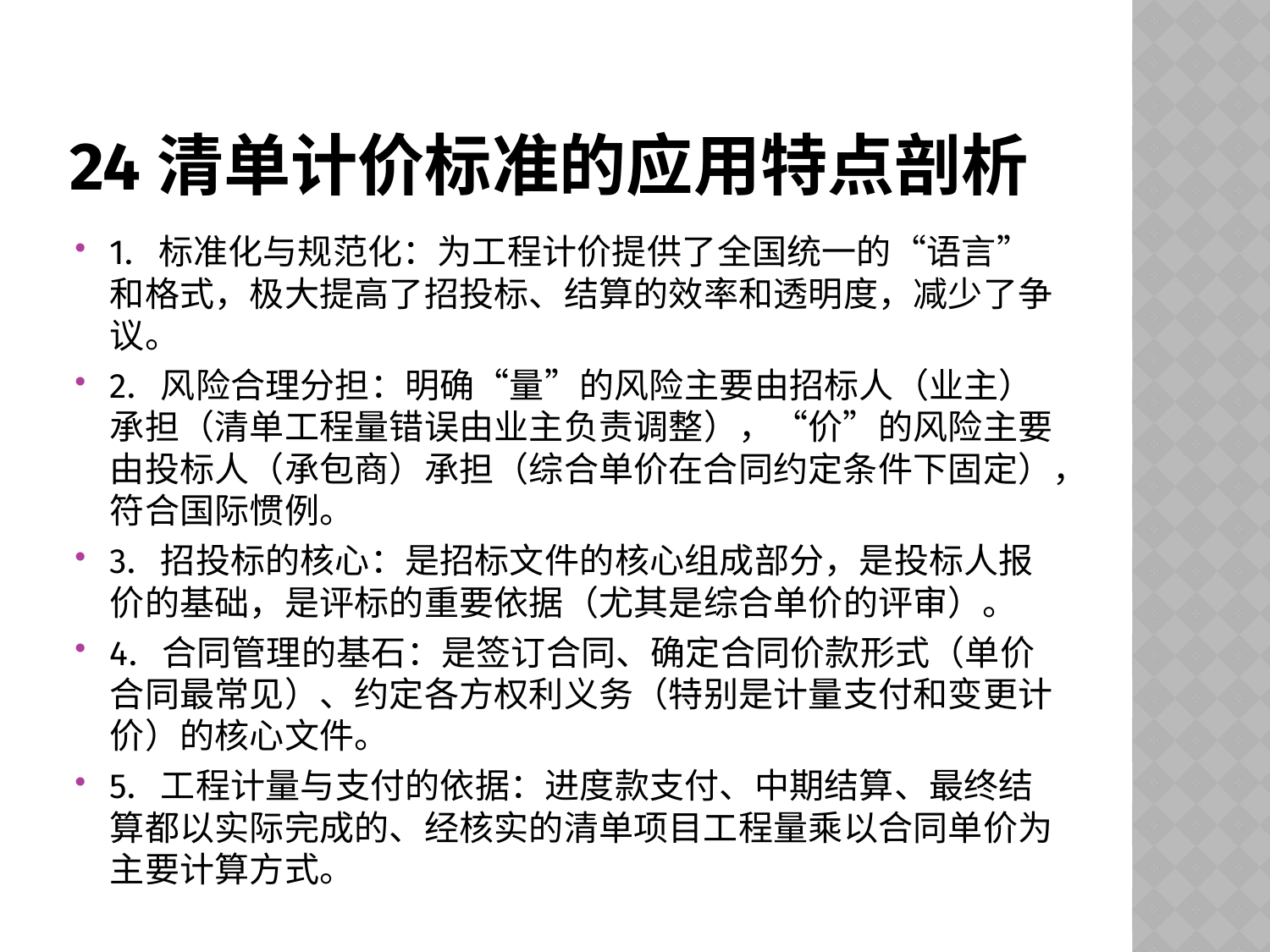

# 24清单计价标准的应用特点剖析
1.  标准化与规范化：为工程计价提供了全国统一的“语言”和格式，极大提高了招投标、结算的效率和透明度，减少了争议。
2.  风险合理分担：明确“量”的风险主要由招标人（业主）承担（清单工程量错误由业主负责调整），“价”的风险主要由投标人（承包商）承担（综合单价在合同约定条件下固定），符合国际惯例。
3.  招投标的核心：是招标文件的核心组成部分，是投标人报价的基础，是评标的重要依据（尤其是综合单价的评审）。
4.  合同管理的基石：是签订合同、确定合同价款形式（单价合同最常见）、约定各方权利义务（特别是计量支付和变更计价）的核心文件。
5.  工程计量与支付的依据：进度款支付、中期结算、最终结算都以实际完成的、经核实的清单项目工程量乘以合同单价为主要计算方式。